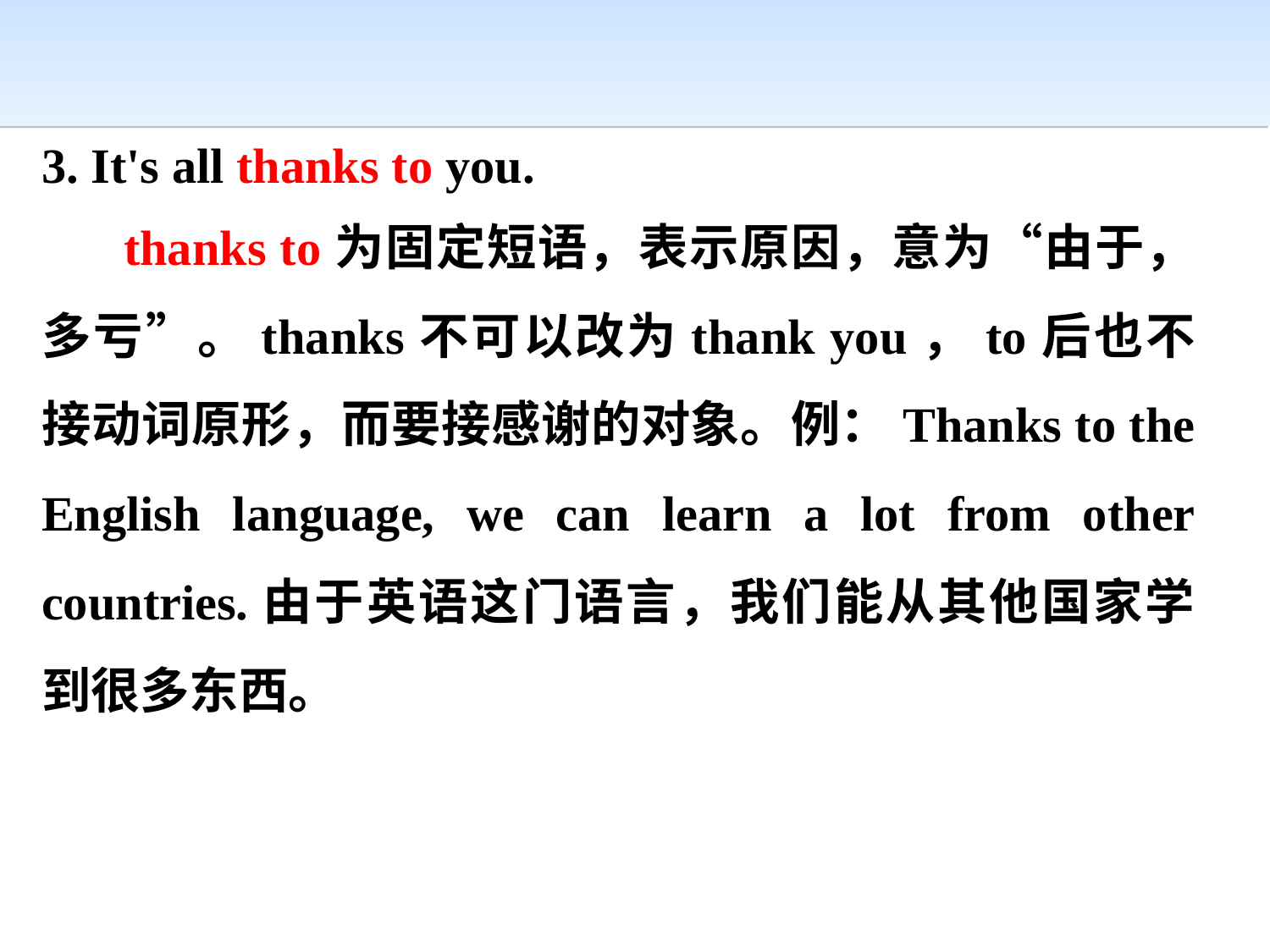

3. It's all thanks to you.
      thanks to为固定短语，表示原因，意为“由于，多亏”。thanks不可以改为thank you，to后也不接动词原形，而要接感谢的对象。例：Thanks to the English language, we can learn a lot from other countries.由于英语这门语言，我们能从其他国家学到很多东西。